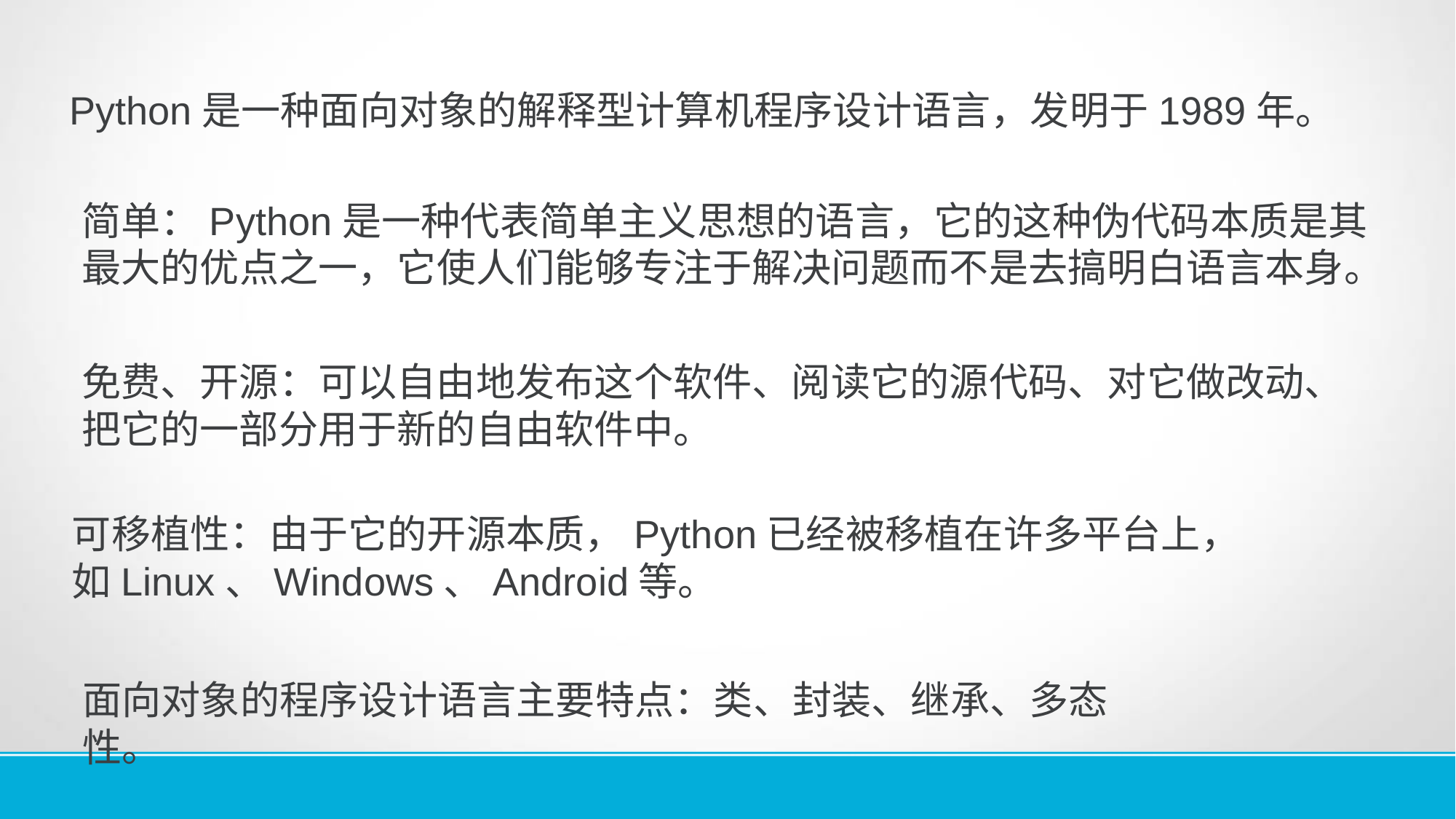

Python是一种面向对象的解释型计算机程序设计语言，发明于1989年。
简单：Python是一种代表简单主义思想的语言，它的这种伪代码本质是其
最大的优点之一，它使人们能够专注于解决问题而不是去搞明白语言本身。
免费、开源：可以自由地发布这个软件、阅读它的源代码、对它做改动、
把它的一部分用于新的自由软件中。
可移植性：由于它的开源本质，Python已经被移植在许多平台上，
如Linux、Windows、Android等。
面向对象的程序设计语言主要特点：类、封装、继承、多态性。